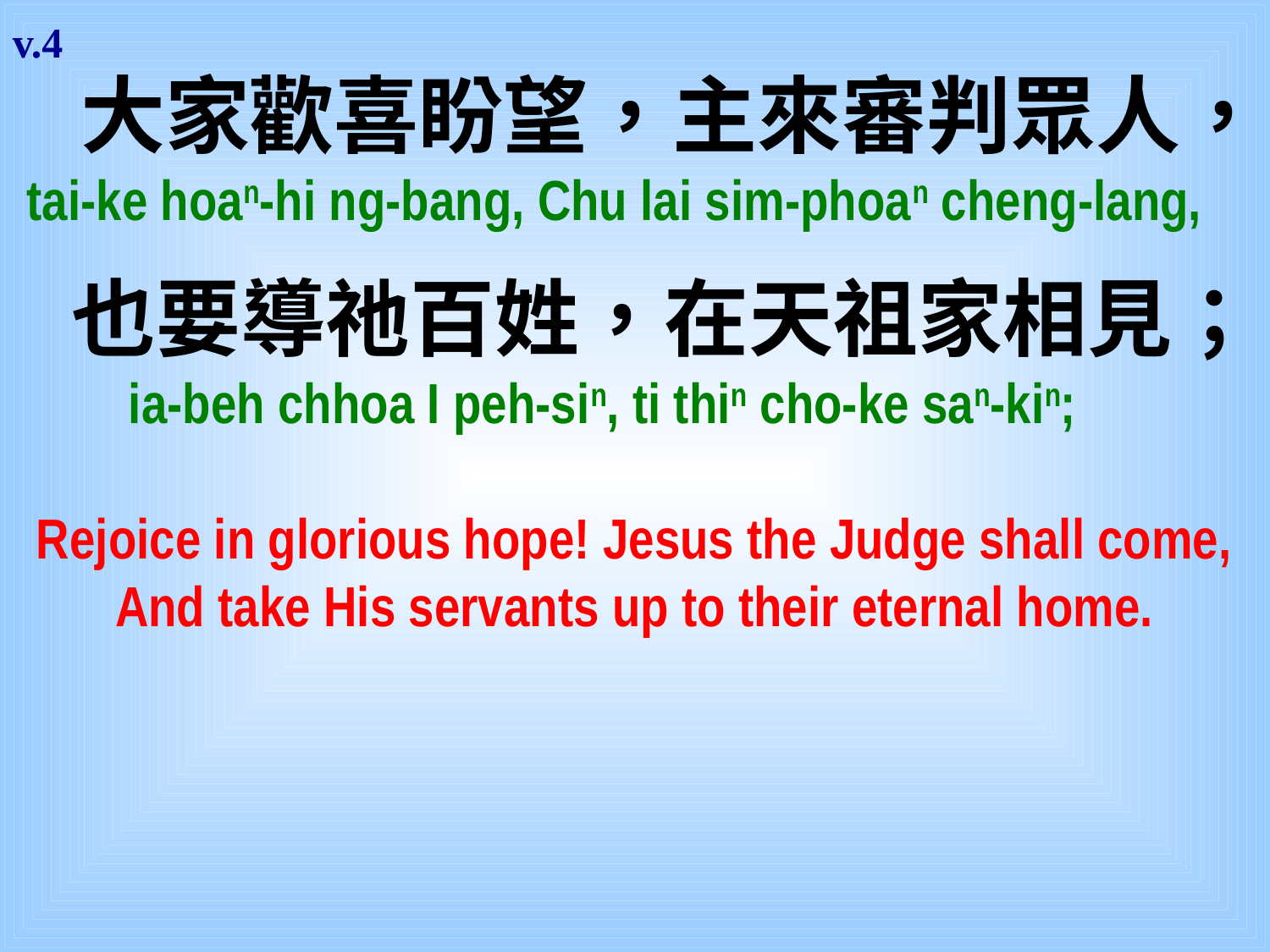

v.4
   大家歡喜盼望，主來審判眾人，
 tai-ke hoan-hi ng-bang, Chu lai sim-phoan cheng-lang,

  也要導祂百姓，在天祖家相見；
         ia-beh chhoa I peh-sin, ti thin cho-ke san-kin;

Rejoice in glorious hope! Jesus the Judge shall come,
And take His servants up to their eternal home.